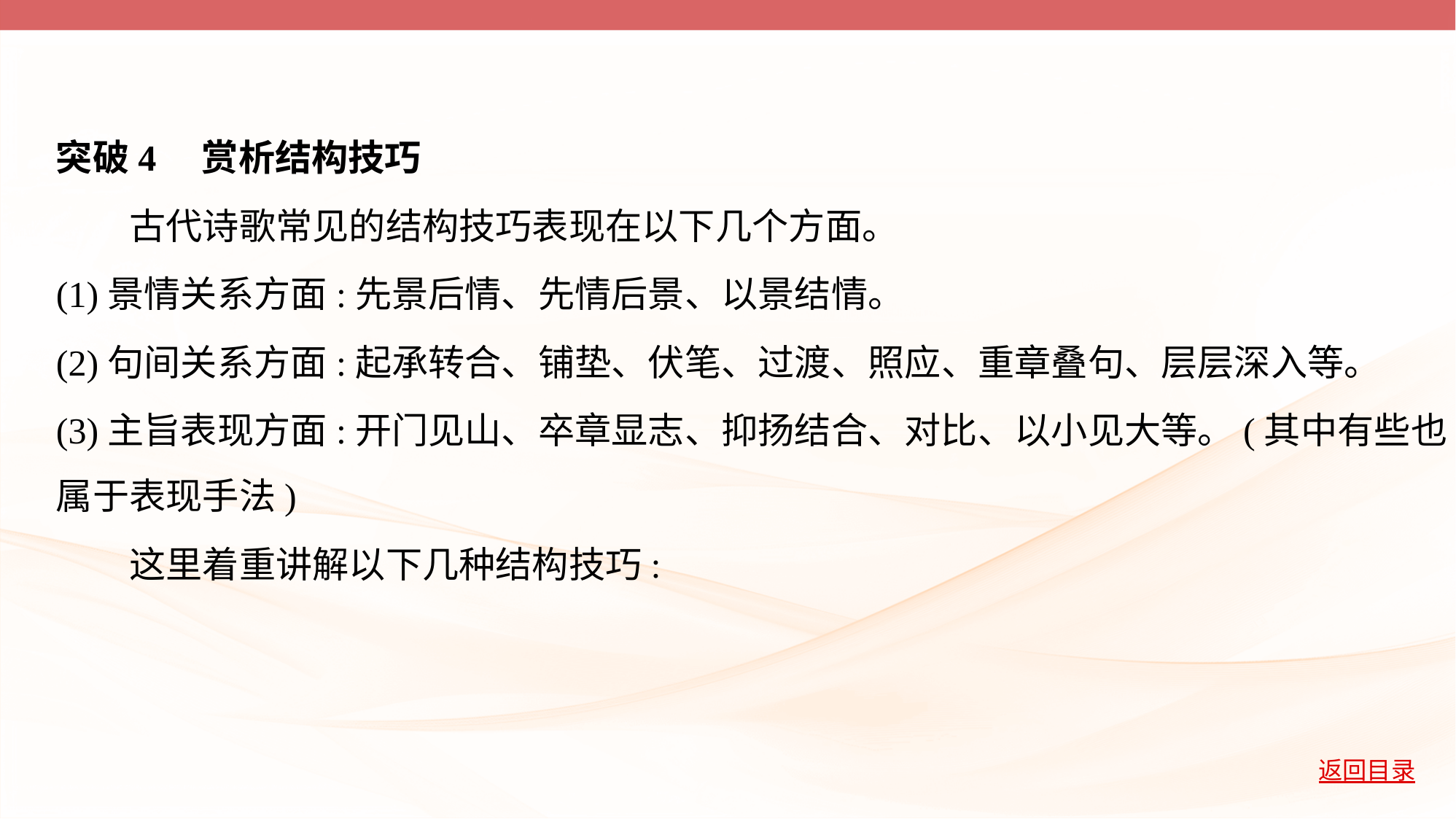

突破4　赏析结构技巧
　　古代诗歌常见的结构技巧表现在以下几个方面。
(1)景情关系方面:先景后情、先情后景、以景结情。
(2)句间关系方面:起承转合、铺垫、伏笔、过渡、照应、重章叠句、层层深入等。
(3)主旨表现方面:开门见山、卒章显志、抑扬结合、对比、以小见大等。(其中有些也
属于表现手法)
　　这里着重讲解以下几种结构技巧: